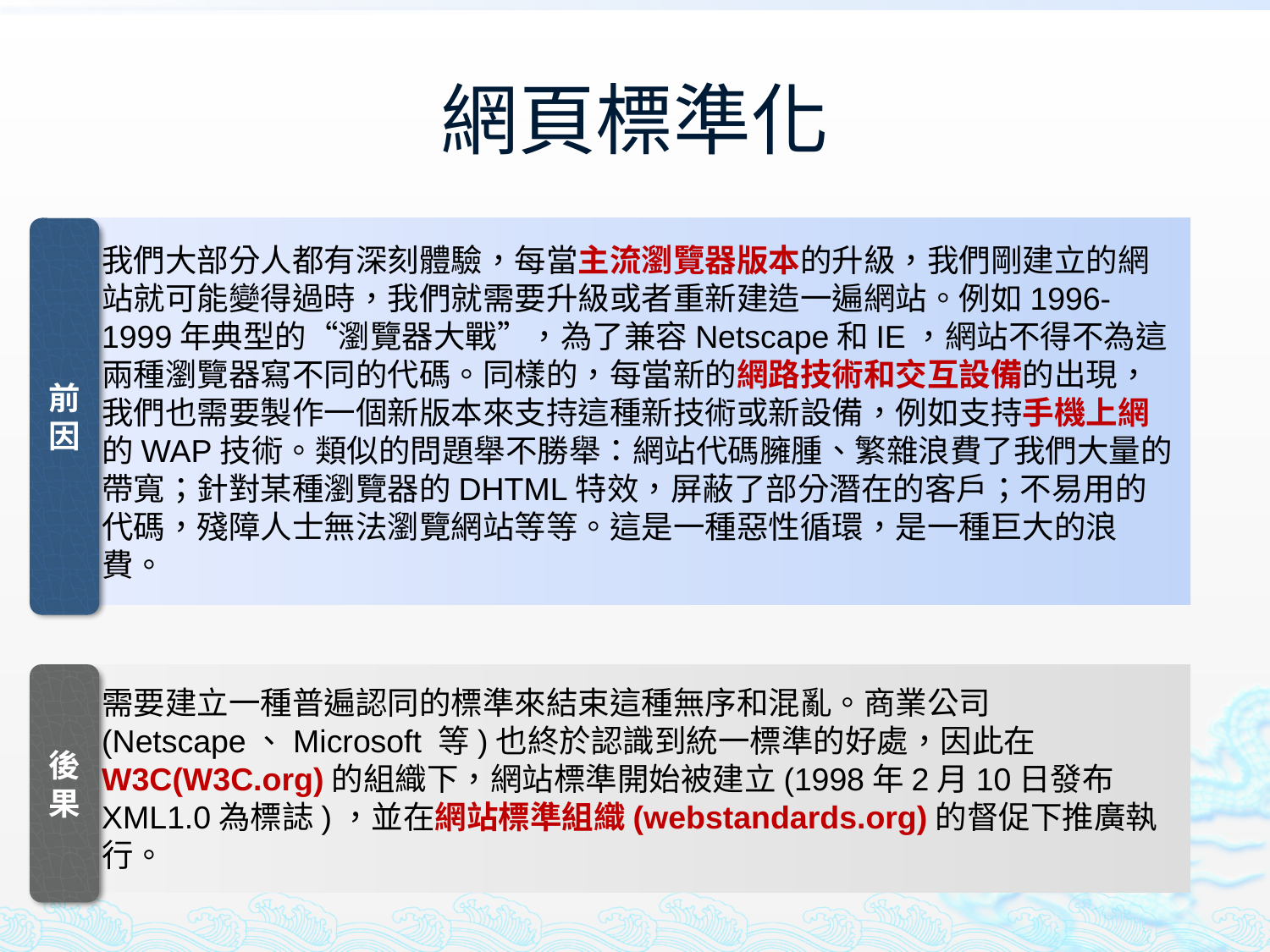

# 網頁標準化
前因
我們大部分人都有深刻體驗，每當主流瀏覽器版本的升級，我們剛建立的網站就可能變得過時，我們就需要升級或者重新建造一遍網站。例如1996-1999年典型的“瀏覽器大戰”，為了兼容Netscape和IE，網站不得不為這兩種瀏覽器寫不同的代碼。同樣的，每當新的網路技術和交互設備的出現，我們也需要製作一個新版本來支持這種新技術或新設備，例如支持手機上網的WAP技術。類似的問題舉不勝舉：網站代碼臃腫、繁雜浪費了我們大量的帶寬；針對某種瀏覽器的DHTML特效，屏蔽了部分潛在的客戶；不易用的代碼，殘障人士無法瀏覽網站等等。這是一種惡性循環，是一種巨大的浪費。
需要建立一種普遍認同的標準來結束這種無序和混亂。商業公司(Netscape、Microsoft 等)也終於認識到統一標準的好處，因此在W3C(W3C.org)的組織下，網站標準開始被建立(1998年2月10日發布XML1.0為標誌)，並在網站標準組織(webstandards.org)的督促下推廣執行。
後果